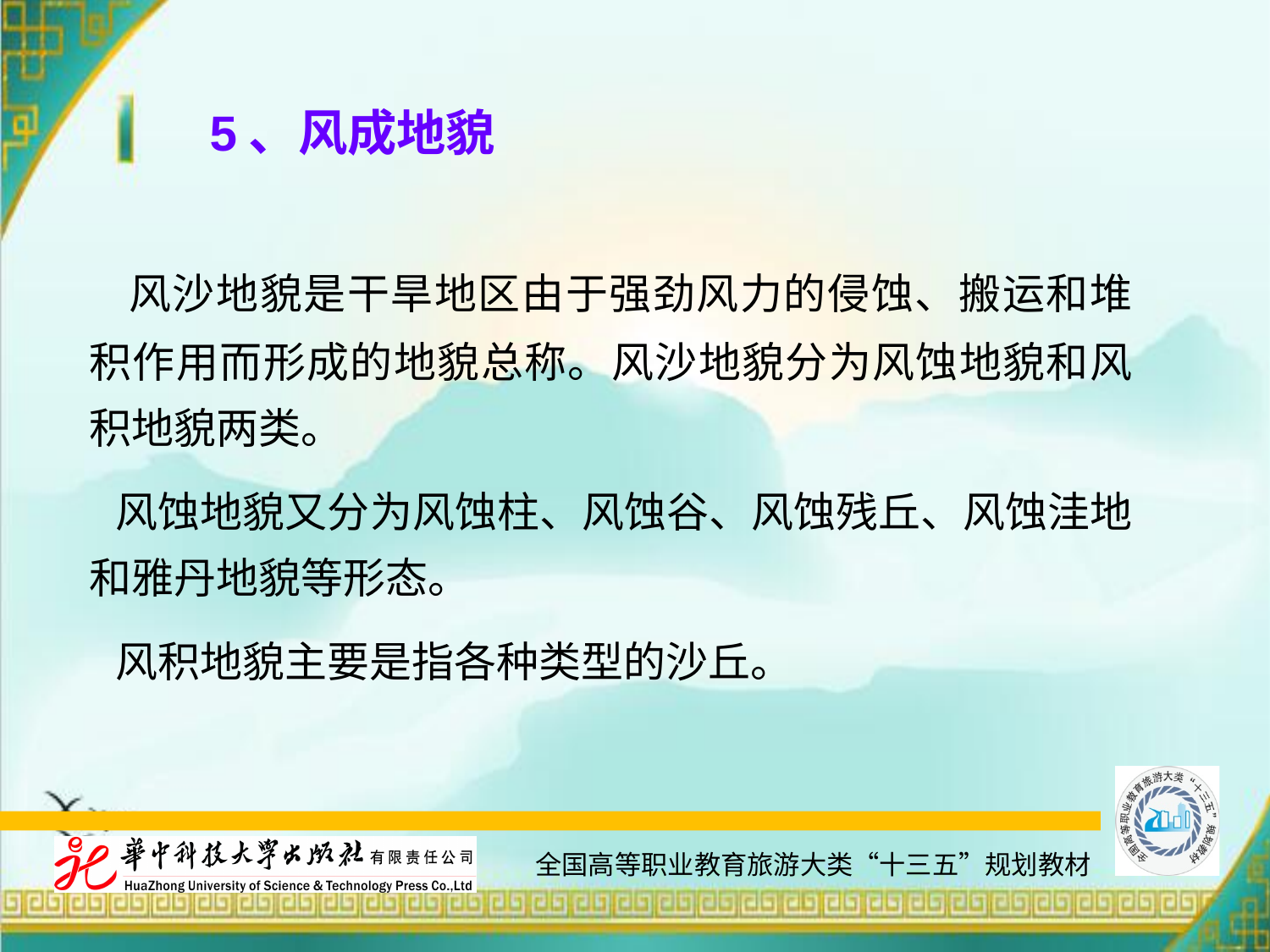

5、风成地貌
    风沙地貌是干旱地区由于强劲风力的侵蚀、搬运和堆积作用而形成的地貌总称。风沙地貌分为风蚀地貌和风积地貌两类。
     风蚀地貌又分为风蚀柱、风蚀谷、风蚀残丘、风蚀洼地和雅丹地貌等形态。
     风积地貌主要是指各种类型的沙丘。